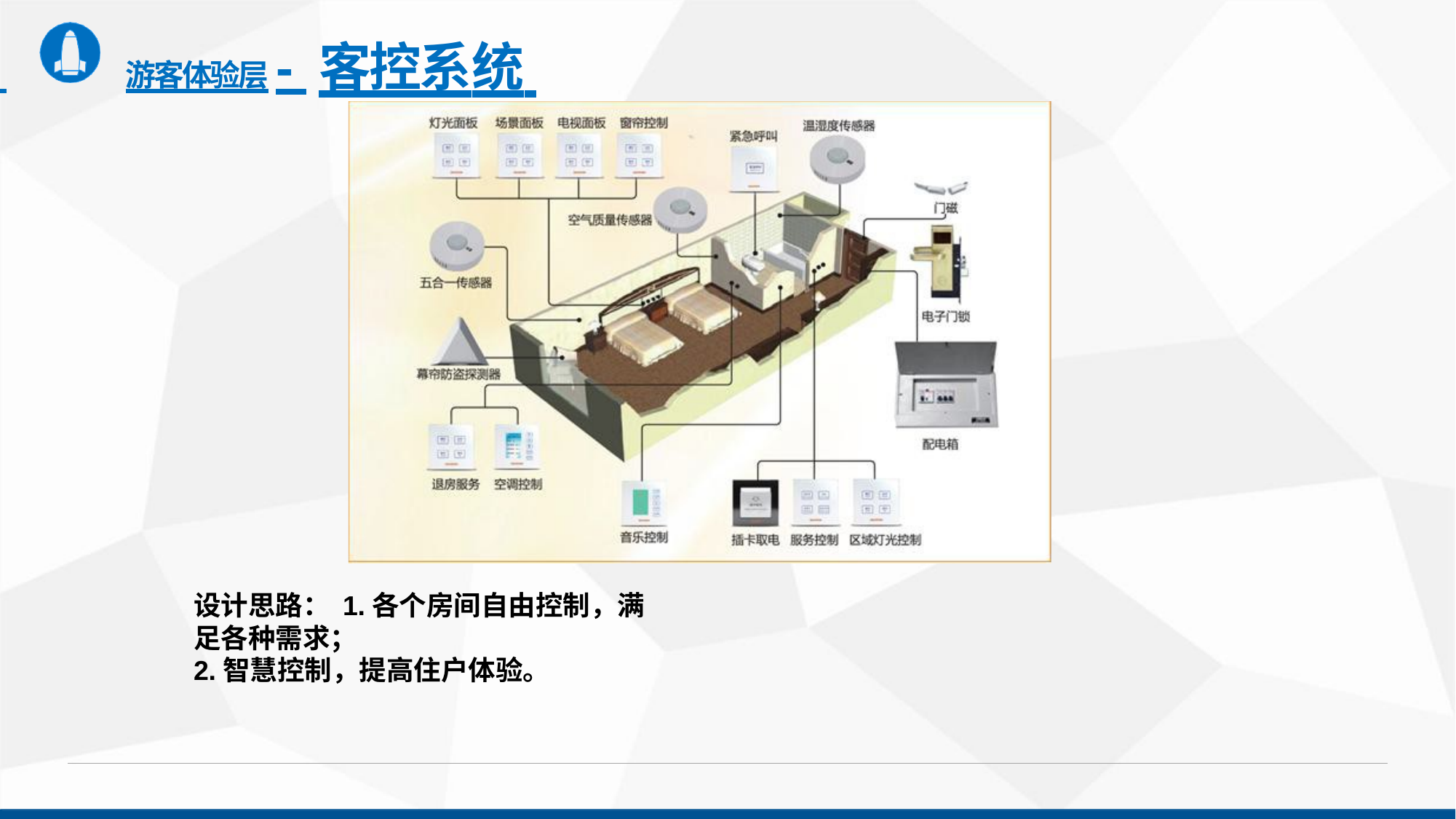

# 游客体验层- 客控系统

设计思路： 1.各个房间自由控制，满足各种需求；
2.智慧控制，提高住户体验。